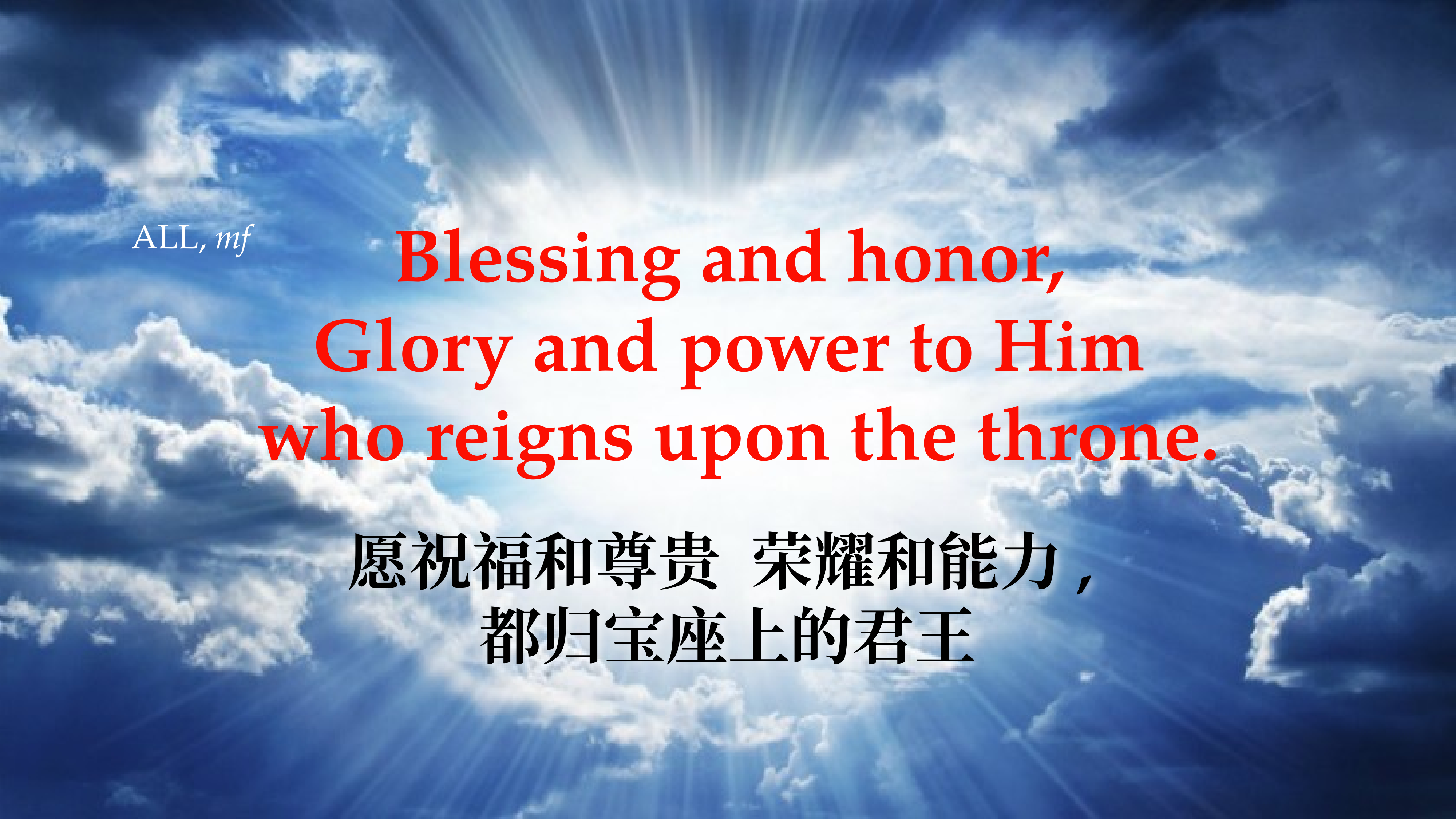

# Blessing and honor,
Glory and power to Him
who reigns upon the throne.
ALL, mf
愿祝福和尊贵  荣耀和能力,
都归宝座上的君王
5